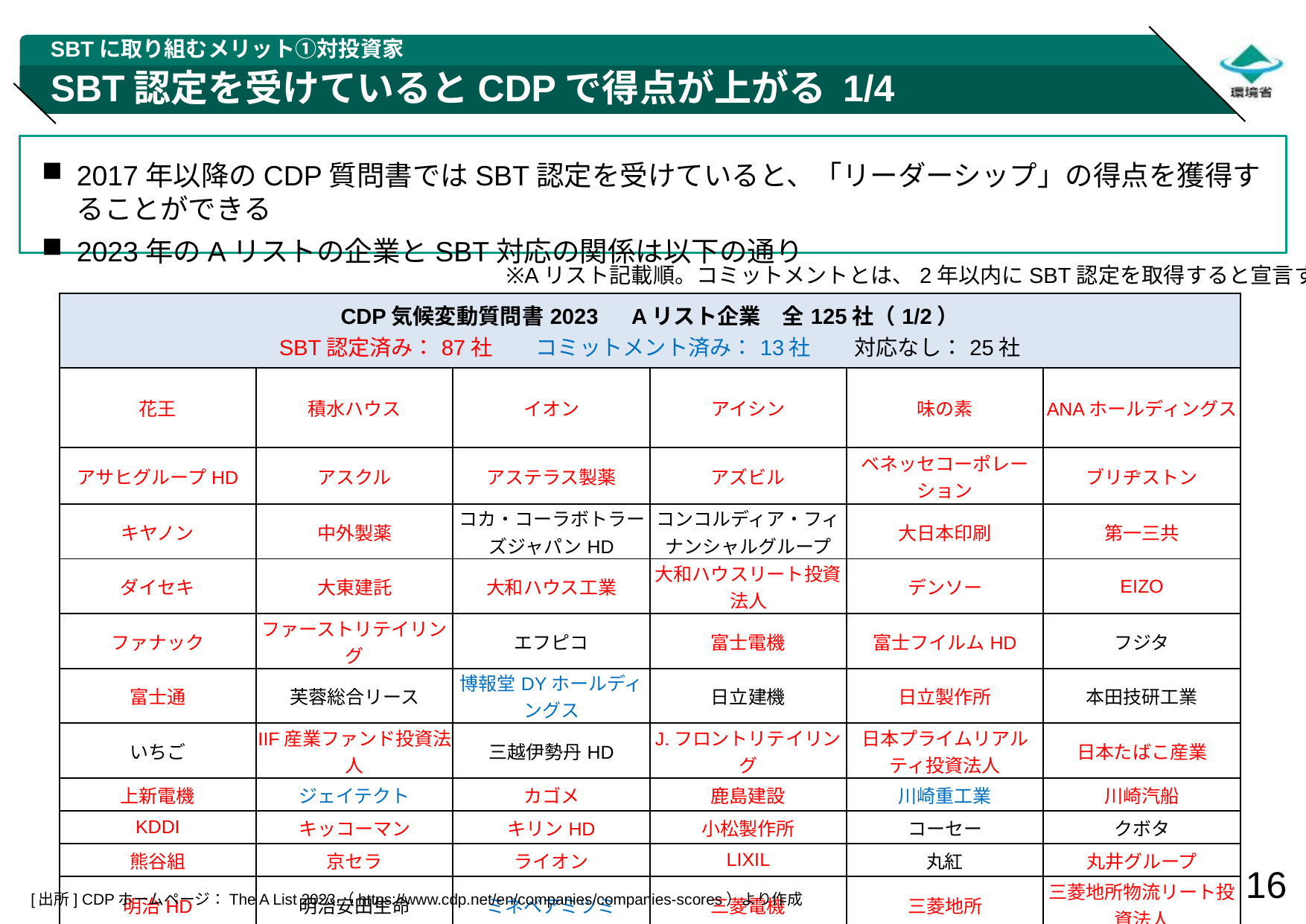

SBTに取り組むメリット①対投資家
# SBT認定を受けているとCDPで得点が上がる 1/4
2017年以降のCDP質問書ではSBT認定を受けていると、「リーダーシップ」の得点を獲得することができる
2023年のAリストの企業とSBT対応の関係は以下の通り
※Aリスト記載順。コミットメントとは、2年以内にSBT認定を取得すると宣言すること
| CDP気候変動質問書2023　Aリスト企業　全125社（1/2） SBT認定済み：87社　　コミットメント済み：13社　　対応なし：25社 |  |  |  |  |  |
| --- | --- | --- | --- | --- | --- |
| 花王 | 積水ハウス | イオン | アイシン | 味の素 | ANAホールディングス |
| アサヒグループHD | アスクル | アステラス製薬 | アズビル | ベネッセコーポレーション | ブリヂストン |
| キヤノン | 中外製薬 | コカ・コーラボトラーズジャパンHD | コンコルディア・フィナンシャルグループ | 大日本印刷 | 第一三共 |
| ダイセキ | 大東建託 | 大和ハウス工業 | 大和ハウスリート投資法人 | デンソー | EIZO |
| ファナック | ファーストリテイリング | エフピコ | 富士電機 | 富士フイルムHD | フジタ |
| 富士通 | 芙蓉総合リース | 博報堂DYホールディングス | 日立建機 | 日立製作所 | 本田技研工業 |
| いちご | IIF産業ファンド投資法人 | 三越伊勢丹HD | J.フロントリテイリング | 日本プライムリアルティ投資法人 | 日本たばこ産業 |
| 上新電機 | ジェイテクト | カゴメ | 鹿島建設 | 川崎重工業 | 川崎汽船 |
| KDDI | キッコーマン | キリンHD | 小松製作所 | コーセー | クボタ |
| 熊谷組 | 京セラ | ライオン | LIXIL | 丸紅 | 丸井グループ |
| 明治HD | 明治安田生命 | ミネベアミツミ | 三菱電機 | 三菱地所 | 三菱地所物流リート投資法人 |
| 三井不動産 | 商船三井 | 森ビル | 村田製作所 | ナブテスコ | 長瀬産業 |
[出所] CDPホームページ：The A List 2023（https://www.cdp.net/en/companies/companies-scores）より作成